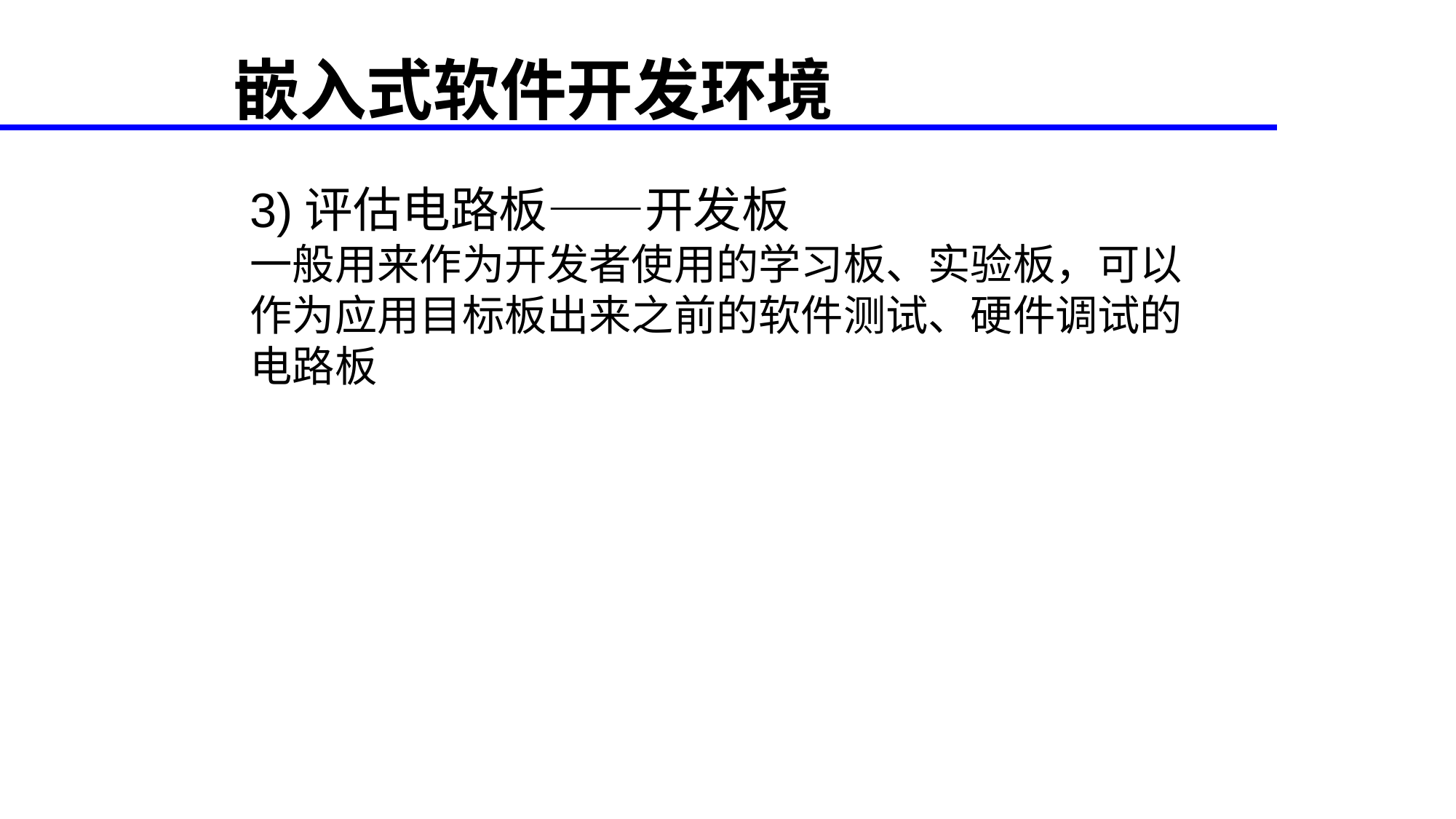

嵌入式软件开发环境
3)评估电路板——开发板
一般用来作为开发者使用的学习板、实验板，可以作为应用目标板出来之前的软件测试、硬件调试的电路板
48